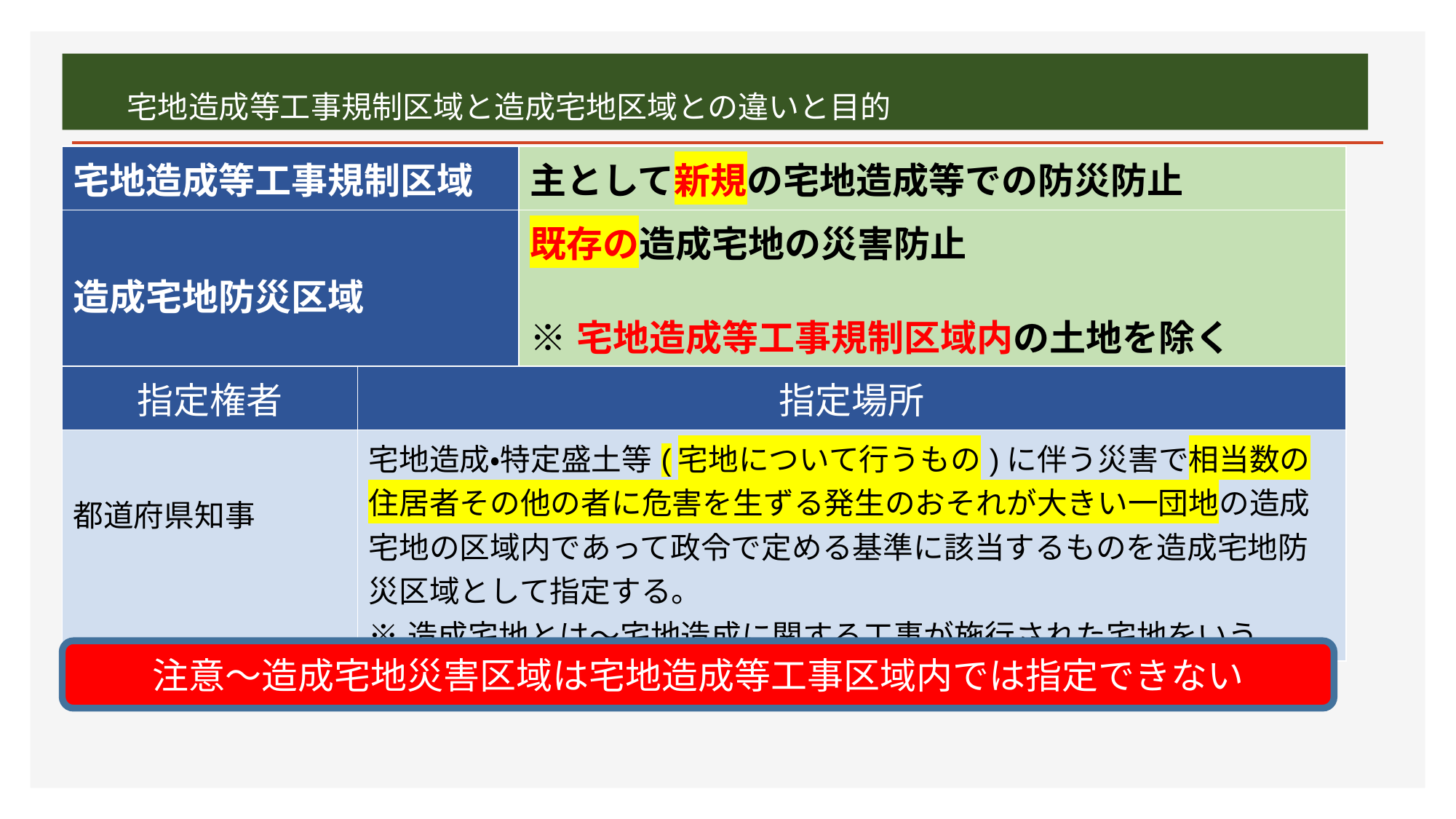

# 宅地造成等工事規制区域と造成宅地区域との違いと目的
| 宅地造成等工事規制区域 | 主として新規の宅地造成等での防災防止 |
| --- | --- |
| 造成宅地防災区域 | 既存の造成宅地の災害防止 ※宅地造成等工事規制区域内の土地を除く |
| 指定権者 | 指定場所 |
| --- | --- |
| 都道府県知事 | 宅地造成・特定盛土等(宅地について行うもの)に伴う災害で相当数の住居者その他の者に危害を生ずる発生のおそれが大きい一団地の造成宅地の区域内であって政令で定める基準に該当するものを造成宅地防災区域として指定する。 ※造成宅地とは～宅地造成に関する工事が施行された宅地をいう。 |
注意～造成宅地災害区域は宅地造成等工事区域内では指定できない